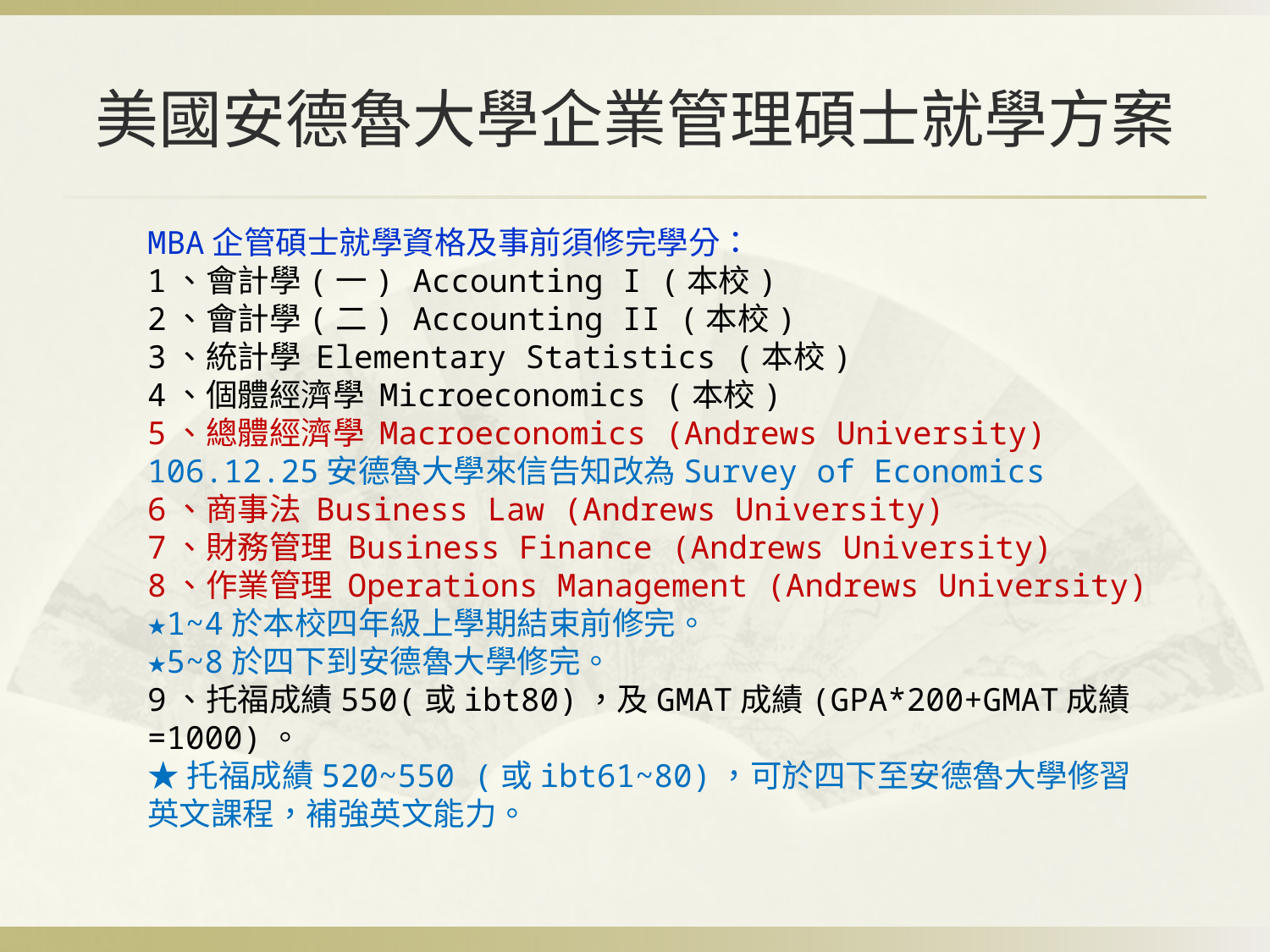

# 美國安德魯大學企業管理碩士就學方案
MBA企管碩士就學資格及事前須修完學分：
1、會計學(一) Accounting I (本校)
2、會計學(二) Accounting II (本校)
3、統計學 Elementary Statistics (本校)
4、個體經濟學 Microeconomics (本校)
5、總體經濟學 Macroeconomics (Andrews University)
106.12.25安德魯大學來信告知改為Survey of Economics
6、商事法 Business Law (Andrews University)
7、財務管理 Business Finance (Andrews University)
8、作業管理 Operations Management (Andrews University)
★1~4於本校四年級上學期結束前修完。
★5~8於四下到安德魯大學修完。
9、托福成績550(或ibt80)，及GMAT成績(GPA*200+GMAT成績=1000)。
★托福成績520~550 (或ibt61~80)，可於四下至安德魯大學修習英文課程，補強英文能力。